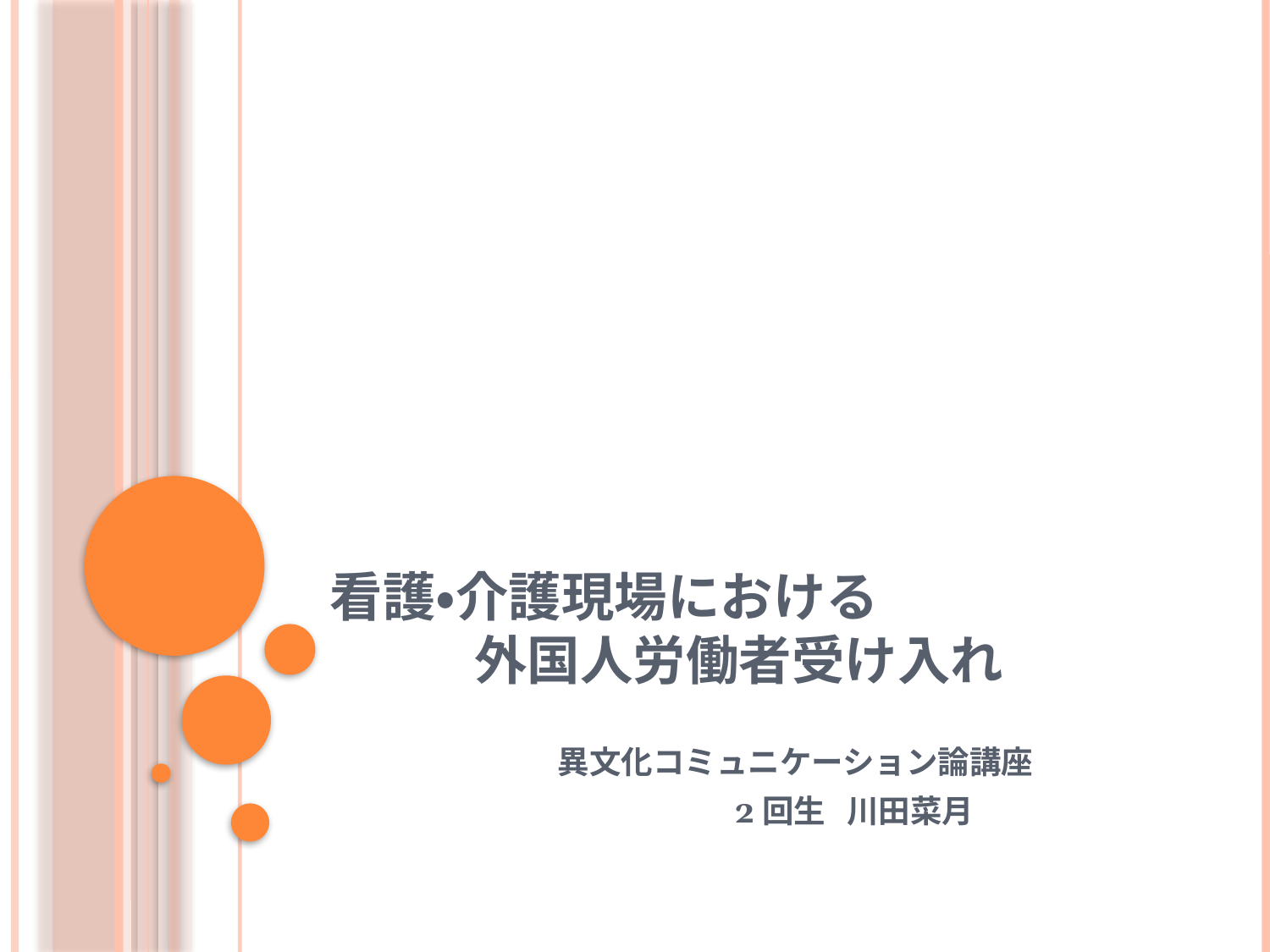

# 看護・介護現場における 外国人労働者受け入れ
異文化コミュニケーション論講座
                      2回生   川田菜月